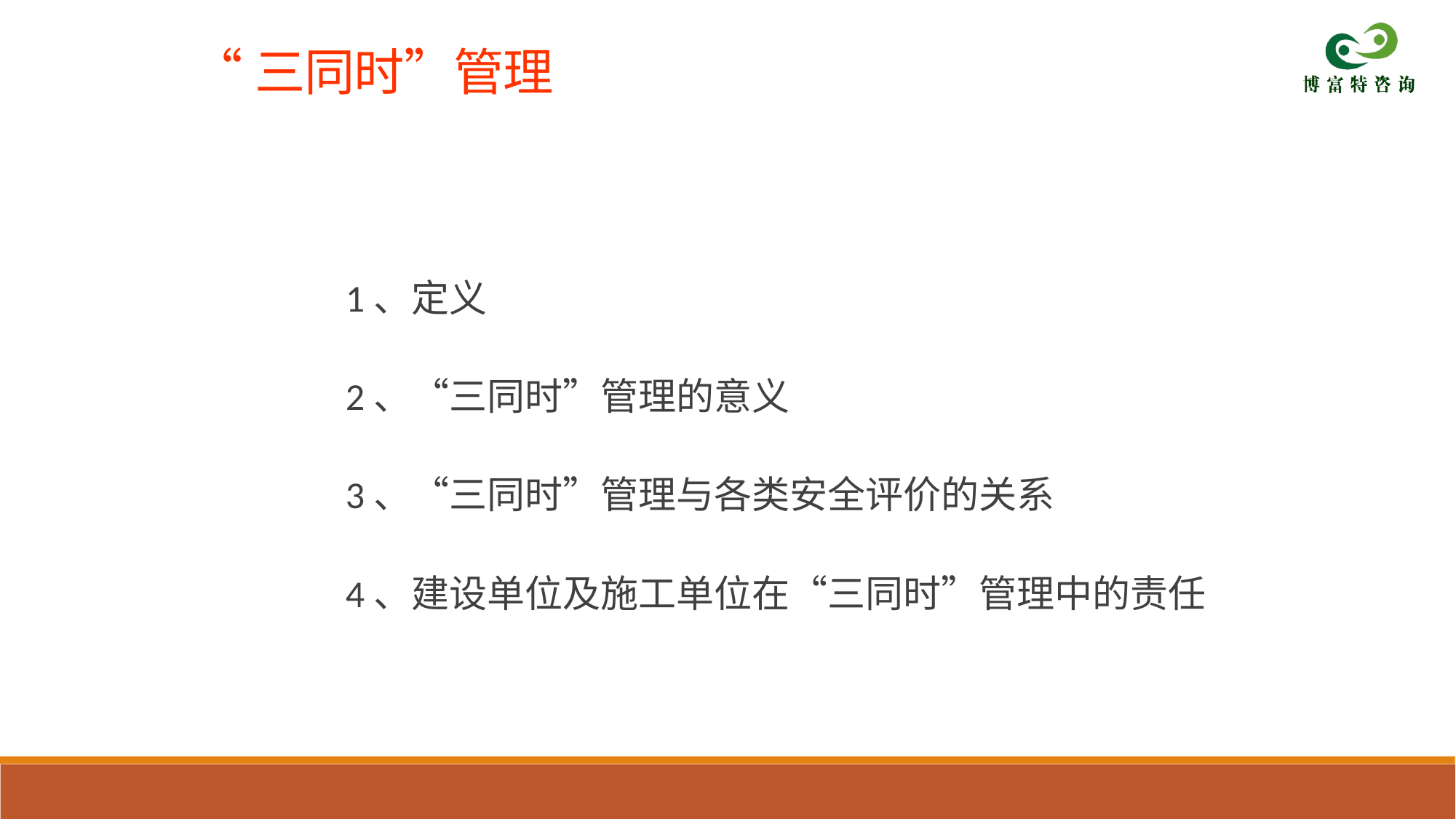

“三同时”管理
1、定义
2、“三同时”管理的意义
3、“三同时”管理与各类安全评价的关系
4、建设单位及施工单位在“三同时”管理中的责任